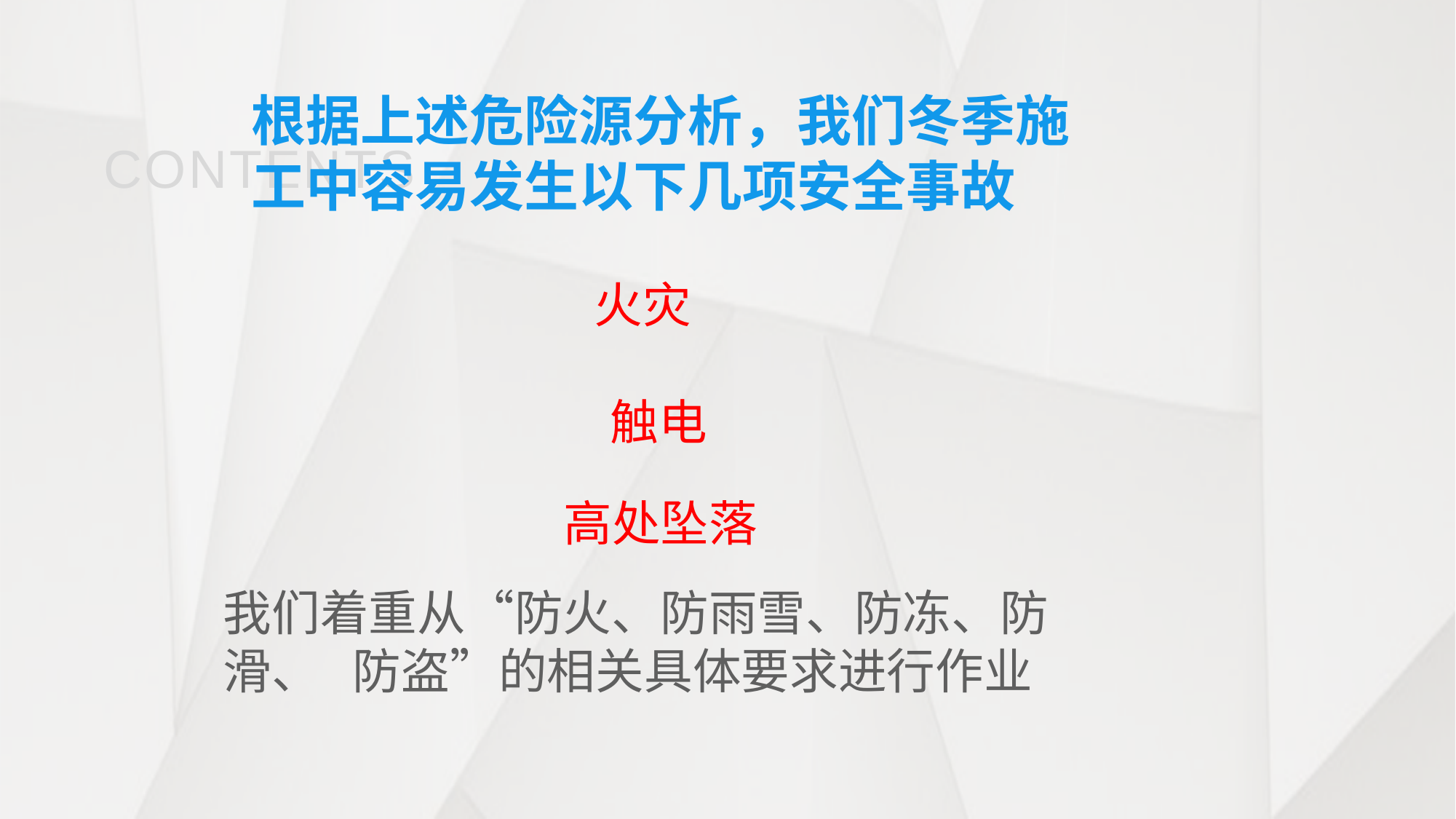

根据上述危险源分析，我们冬季施工中容易发生以下几项安全事故
CONTENTS
            火灾
    触电
       高处坠落
我们着重从“防火、防雨雪、防冻、防滑、   防盗”的相关具体要求进行作业